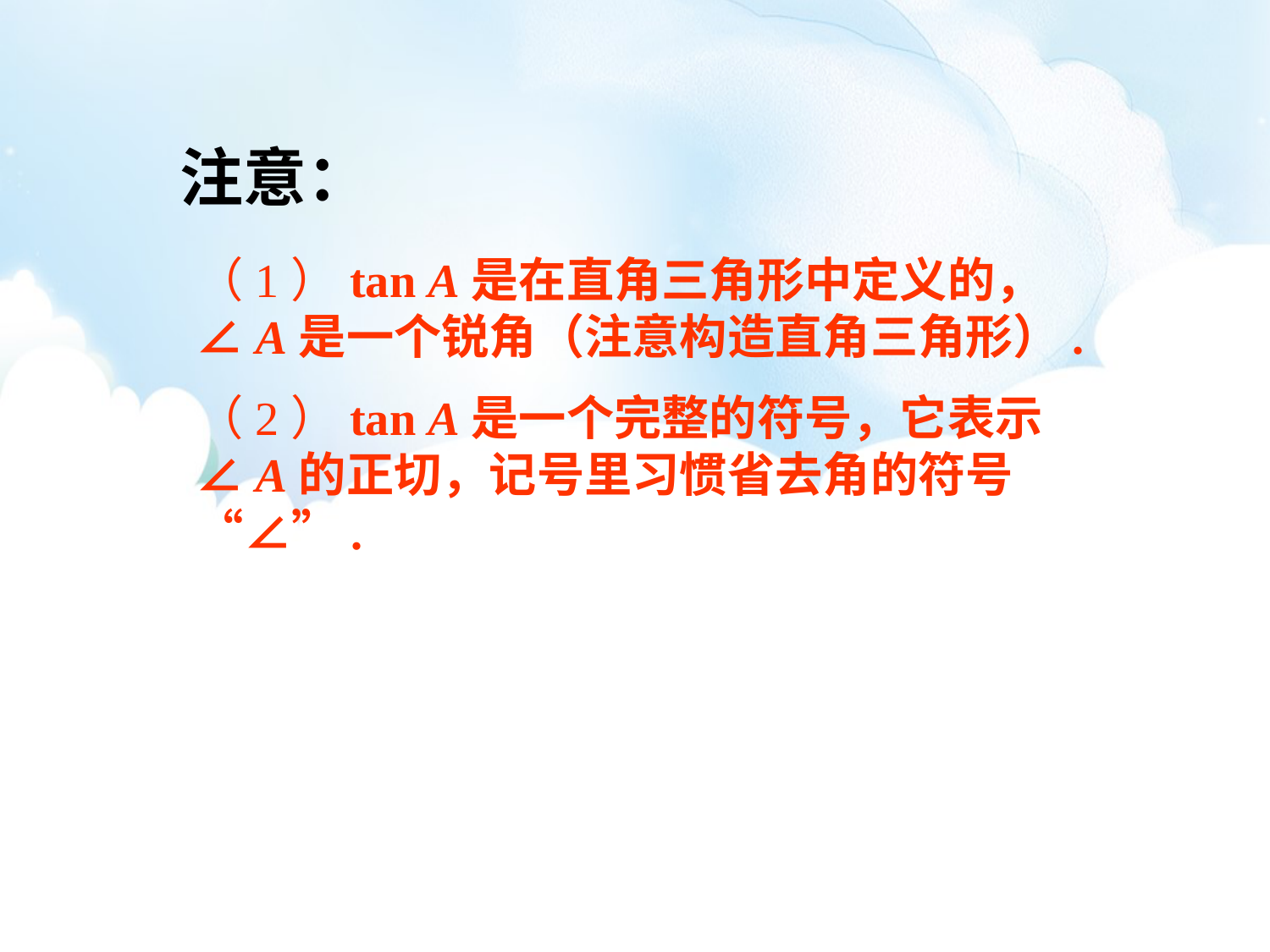

注意：

（1）tan A是在直角三角形中定义的，∠A是一个锐角（注意构造直角三角形）.
（2）tan A是一个完整的符号，它表示∠A的正切，记号里习惯省去角的符号“∠”.